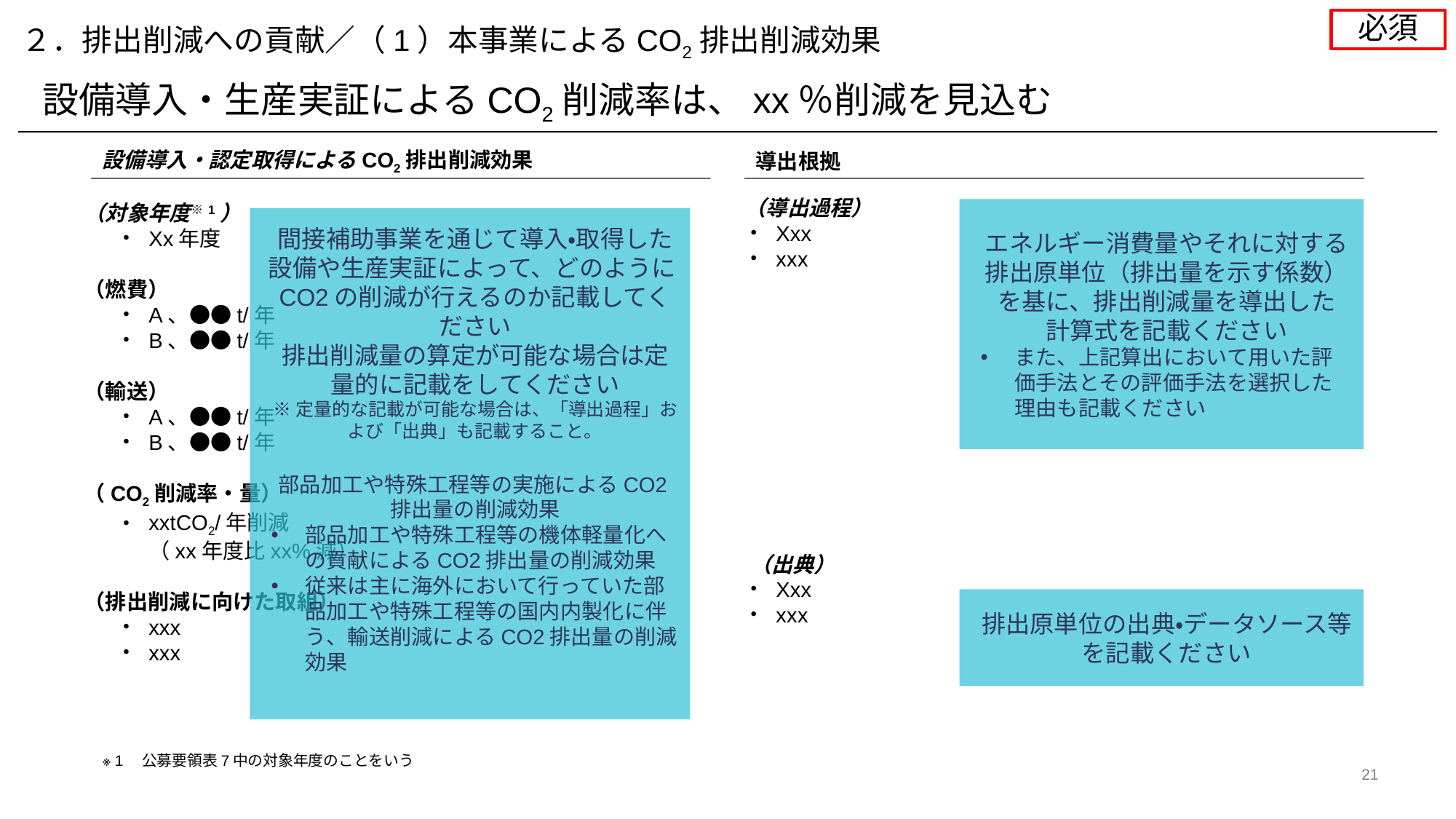

必須
２．排出削減への貢献／（1）本事業によるCO2排出削減効果
設備導入・生産実証によるCO2削減率は、xx％削減を見込む
設備導入・認定取得によるCO2排出削減効果
導出根拠
（導出過程）
Xxx
xxx

（出典）
Xxx
xxx

（対象年度※1）
Xx年度

（燃費）
A、●●t/年
B、●●t/年

（輸送）
A、●●t/年
B、●●t/年

（CO2削減率・量）
xxtCO2/年削減
（xx年度比xx%減）

（排出削減に向けた取組）
xxx
xxx

エネルギー消費量やそれに対する排出原単位（排出量を示す係数）を基に、排出削減量を導出した
計算式を記載ください
また、上記算出において用いた評価手法とその評価手法を選択した理由も記載ください
間接補助事業を通じて導入・取得した設備や生産実証によって、どのようにCO2の削減が行えるのか記載してください
排出削減量の算定が可能な場合は定量的に記載をしてください
※定量的な記載が可能な場合は、「導出過程」および「出典」も記載すること。

部品加工や特殊工程等の実施によるCO2排出量の削減効果
部品加工や特殊工程等の機体軽量化への貢献によるCO2排出量の削減効果
従来は主に海外において行っていた部品加工や特殊工程等の国内内製化に伴う、輸送削減によるCO2排出量の削減効果

排出原単位の出典・データソース等を記載ください
※1　公募要領表7中の対象年度のことをいう